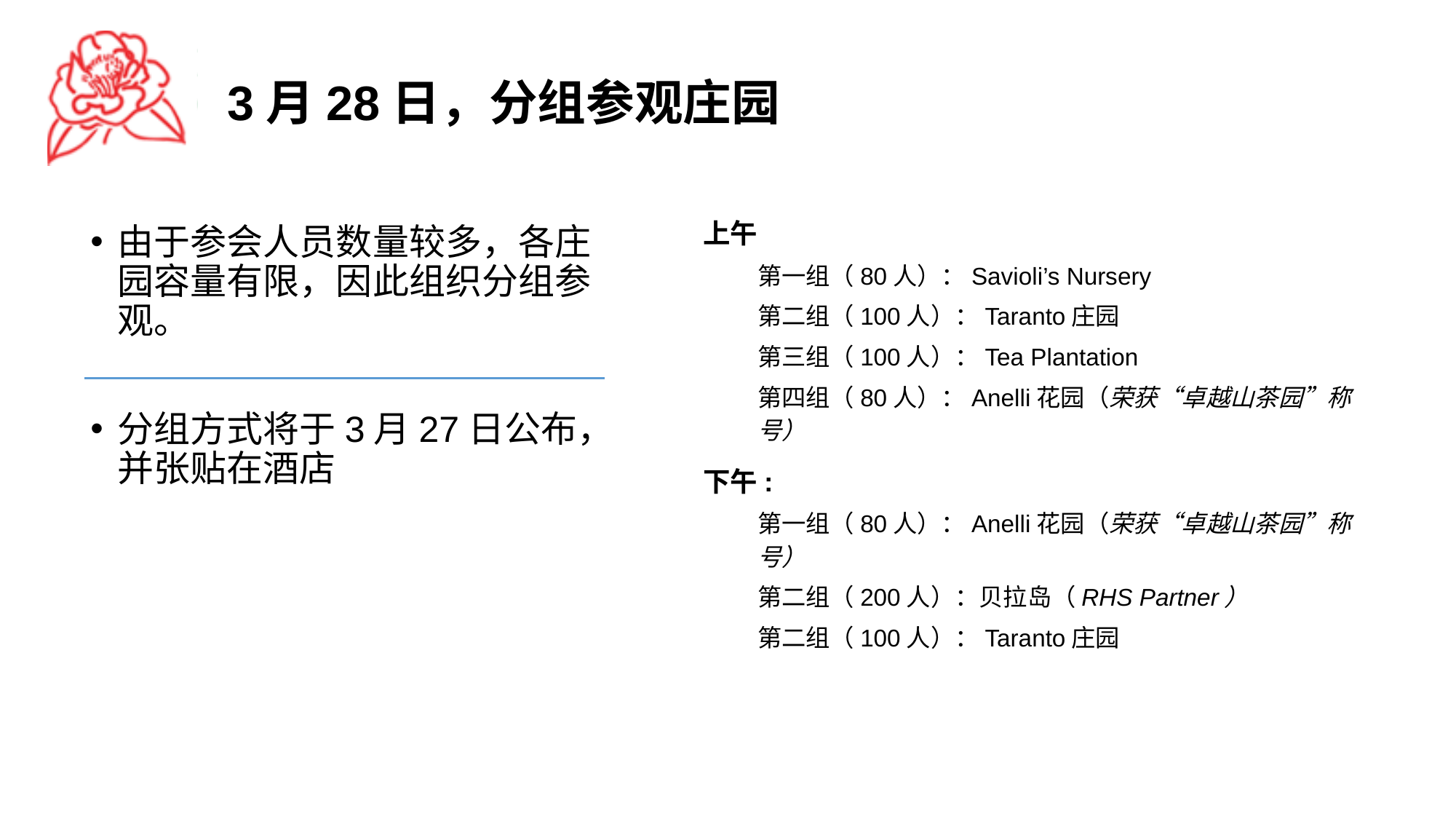

# 3月28日，分组参观庄园
上午
第一组（80人）：Savioli’s Nursery
第二组（100人）：Taranto庄园
第三组（100人）：Tea Plantation
第四组（80人）：Anelli花园（荣获“卓越山茶园”称号）
下午:
第一组（80人）：Anelli花园（荣获“卓越山茶园”称号）
第二组（200人）：贝拉岛（RHS Partner）
第二组（100人）：Taranto庄园

由于参会人员数量较多，各庄园容量有限，因此组织分组参观。

分组方式将于3月27日公布，并张贴在酒店